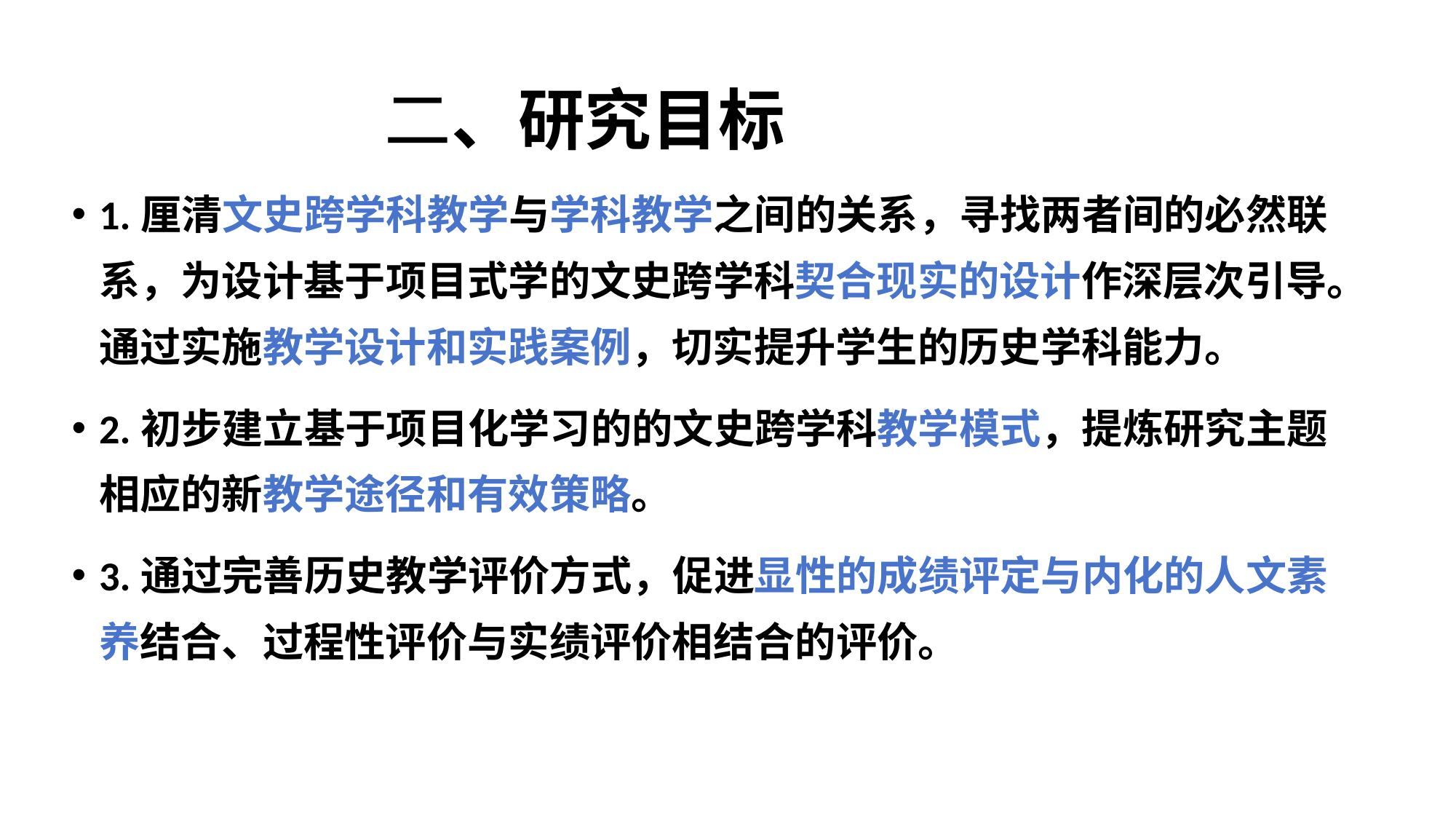

# 二、研究目标
1.厘清文史跨学科教学与学科教学之间的关系，寻找两者间的必然联系，为设计基于项目式学的文史跨学科契合现实的设计作深层次引导。通过实施教学设计和实践案例，切实提升学生的历史学科能力。
2.初步建立基于项目化学习的的文史跨学科教学模式，提炼研究主题相应的新教学途径和有效策略。
3.通过完善历史教学评价方式，促进显性的成绩评定与内化的人文素养结合、过程性评价与实绩评价相结合的评价。